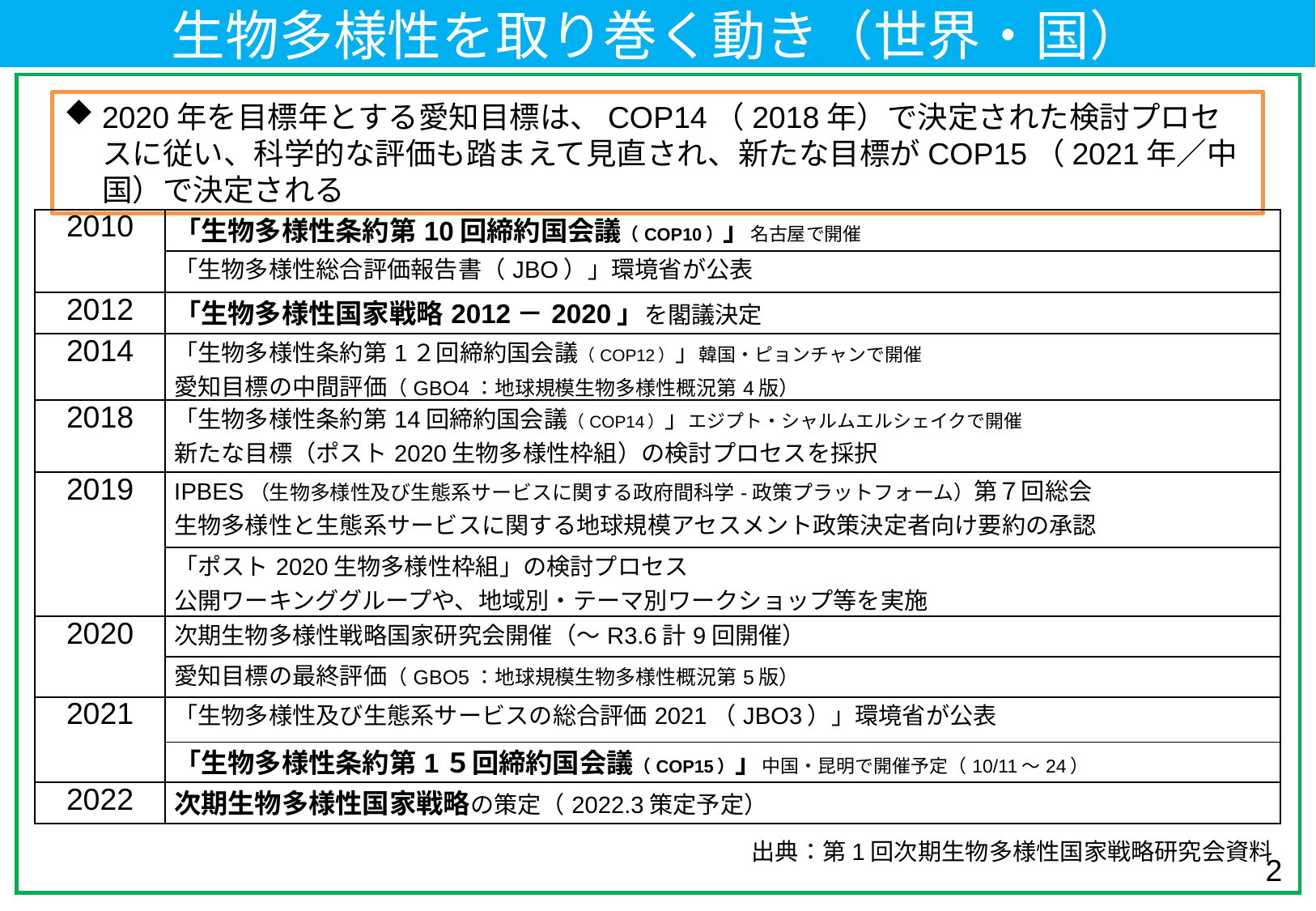

生物多様性を取り巻く動き（世界・国）

2020年を目標年とする愛知目標は、COP14（2018年）で決定された検討プロセスに従い、科学的な評価も踏まえて見直され、新たな目標がCOP15（2021年／中国）で決定される
| 2010 | 「生物多様性条約第10回締約国会議（COP10）」名古屋で開催 |
| --- | --- |
|  | 「生物多様性総合評価報告書（JBO）」環境省が公表 |
| 2012 | 「生物多様性国家戦略2012－2020」を閣議決定 |
| 2014 | 「生物多様性条約第1２回締約国会議（COP12）」韓国・ピョンチャンで開催 愛知目標の中間評価（GBO4：地球規模⽣物多様性概況第4版） |
| 2018 | 「生物多様性条約第14回締約国会議（COP14）」エジプト・シャルムエルシェイクで開催 新たな目標（ポスト2020生物多様性枠組）の検討プロセスを採択 |
| 2019 | IPBES（生物多様性及び生態系サービスに関する政府間科学-政策プラットフォーム）第７回総会 生物多様性と生態系サービスに関する地球規模アセスメント政策決定者向け要約の承認 |
|  | 「ポスト2020生物多様性枠組」の検討プロセス 公開ワーキンググループや、地域別・テーマ別ワークショップ等を実施 |
| 2020 | 次期生物多様性戦略国家研究会開催（～R3.6計9回開催） |
|  | 愛知目標の最終評価（GBO5：地球規模⽣物多様性概況第5版） |
| 2021 | 「生物多様性及び生態系サービスの総合評価2021（JBO3）」環境省が公表 |
|  | 「生物多様性条約第1５回締約国会議（COP15）」中国・昆明で開催予定（10/11～24） |
| 2022 | 次期生物多様性国家戦略の策定（2022.3策定予定） |
出典：第1回次期生物多様性国家戦略研究会資料
2